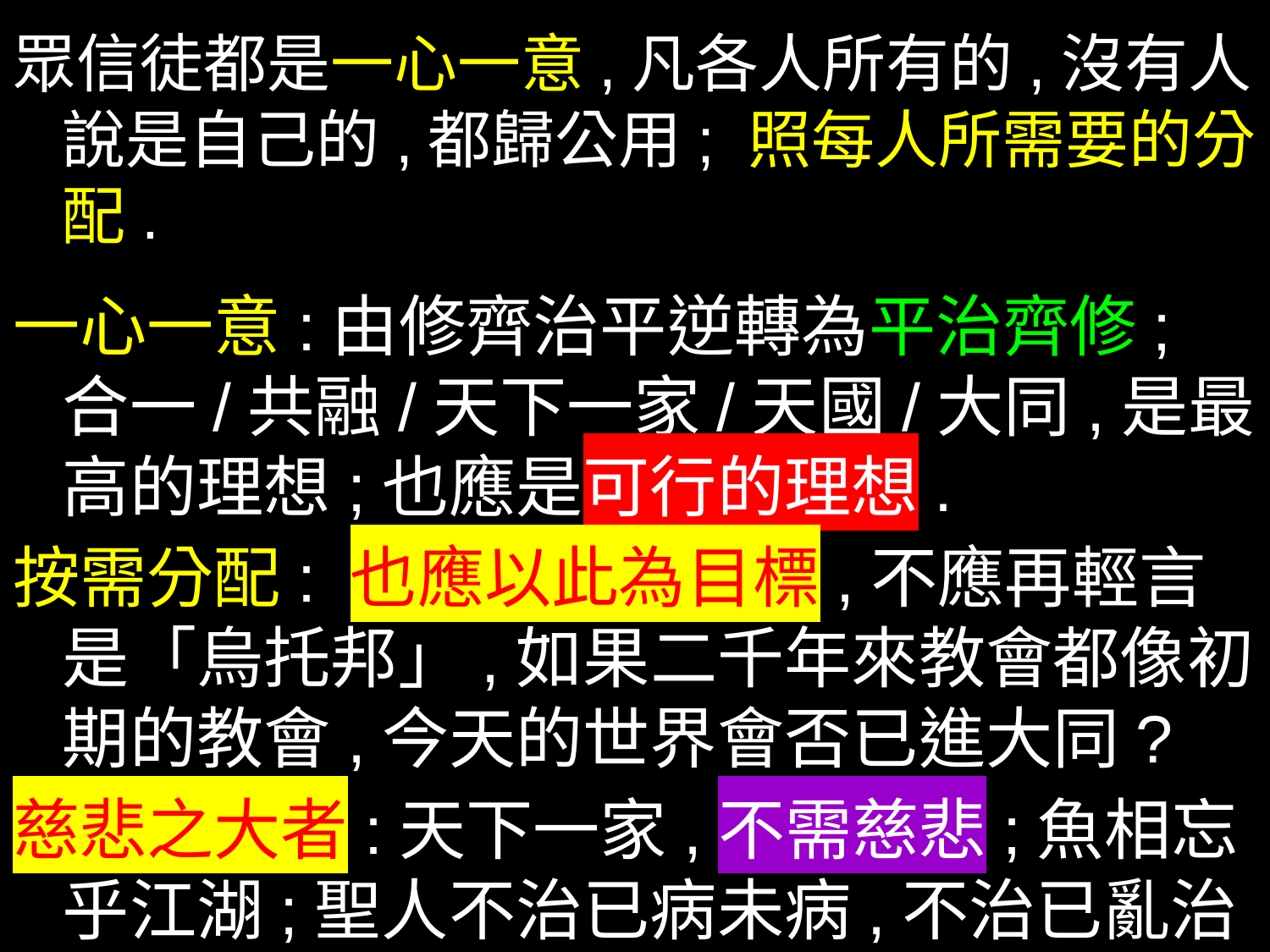

眾信徒都是一心一意,凡各人所有的,沒有人說是自己的,都歸公用; 照每人所需要的分配.
一心一意:由修齊治平逆轉為平治齊修; 合一/共融/天下一家/天國/大同,是最高的理想;也應是可行的理想.
按需分配: 也應以此為目標,不應再輕言是「烏托邦」,如果二千年來教會都像初期的教會,今天的世界會否已進大同?
慈悲之大者:天下一家,不需慈悲;魚相忘乎江湖;聖人不治已病未病,不治已亂治未亂